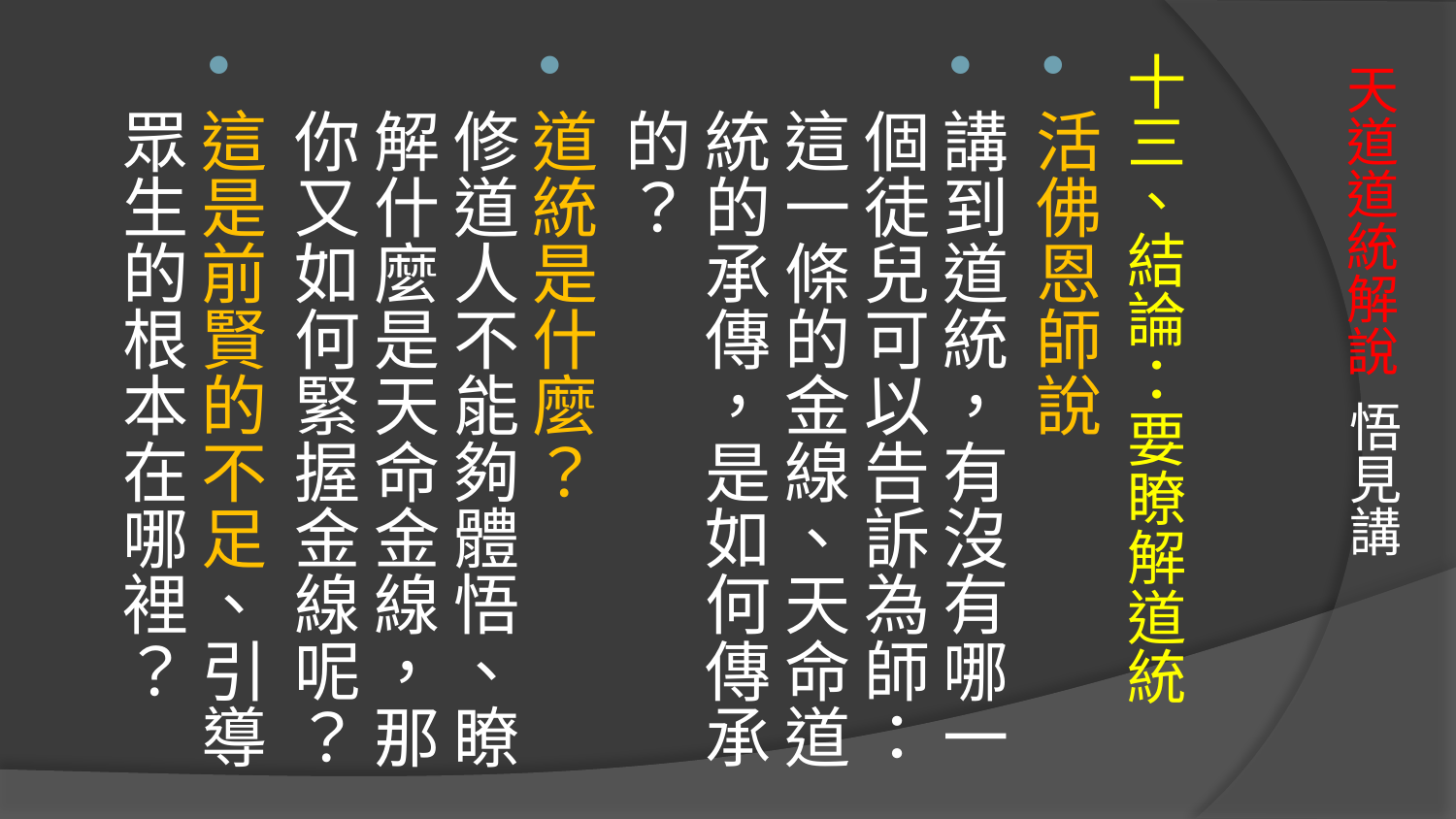

十三、結論：要瞭解道統
活佛恩師說
講到道統，有沒有哪一個徒兒可以告訴為師：
這一條的金線、天命道統的承傳，是如何傳承的？
道統是什麼？
修道人不能夠體悟、瞭解什麼是天命金線，那你又如何緊握金線呢？
這是前賢的不足、引導眾生的根本在哪裡？
# 天道道統解說  悟見講